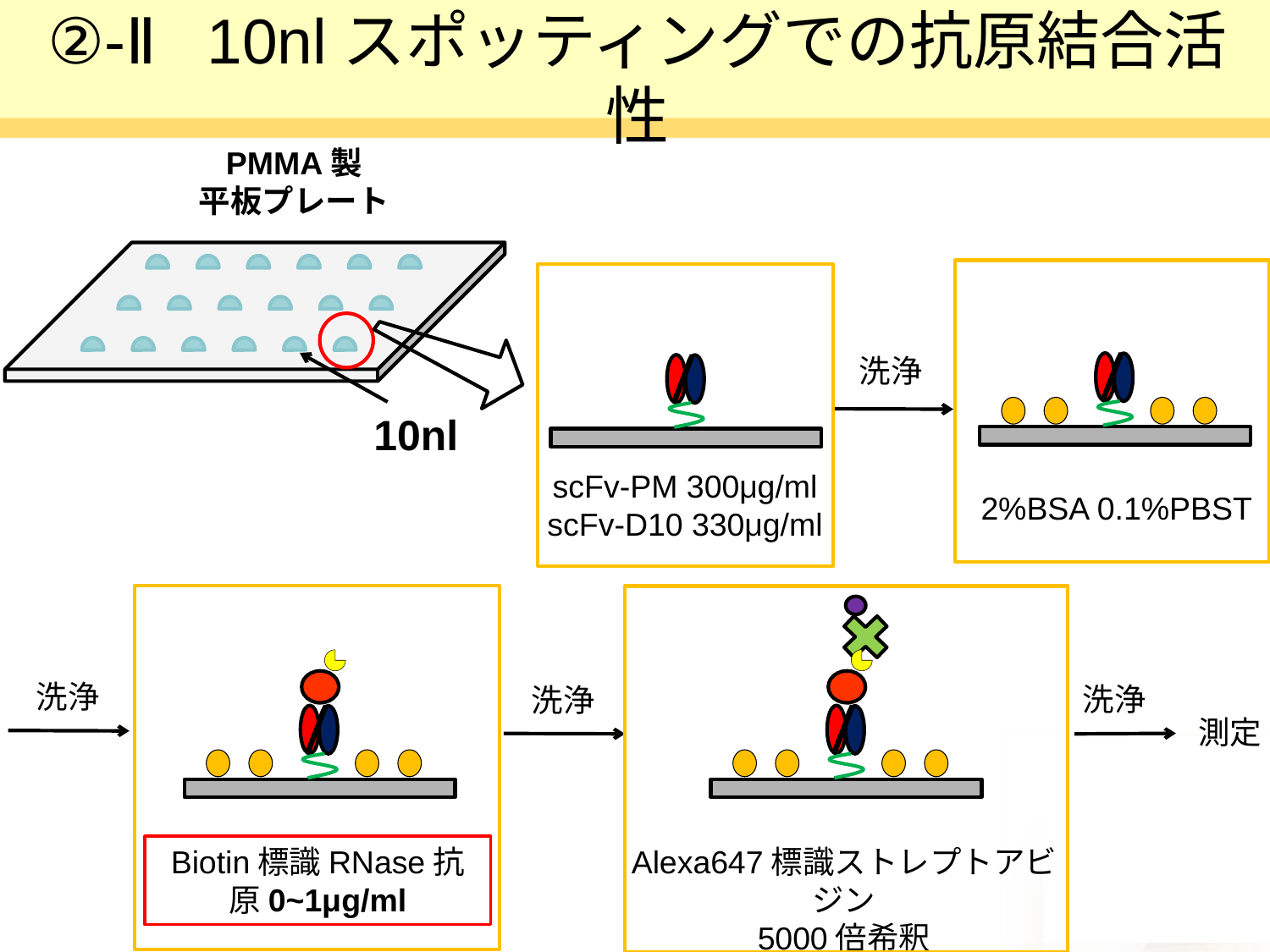

# ②-Ⅱ 10nlスポッティングでの抗原結合活性
PMMA製
平板プレート

洗浄

10nl
scFv-PM 300μg/ml
scFv-D10 330μg/ml
2%BSA 0.1%PBST

洗浄
洗浄
洗浄
測定

Biotin標識RNase抗原0~1μg/ml
Alexa647標識ストレプトアビジン
5000倍希釈